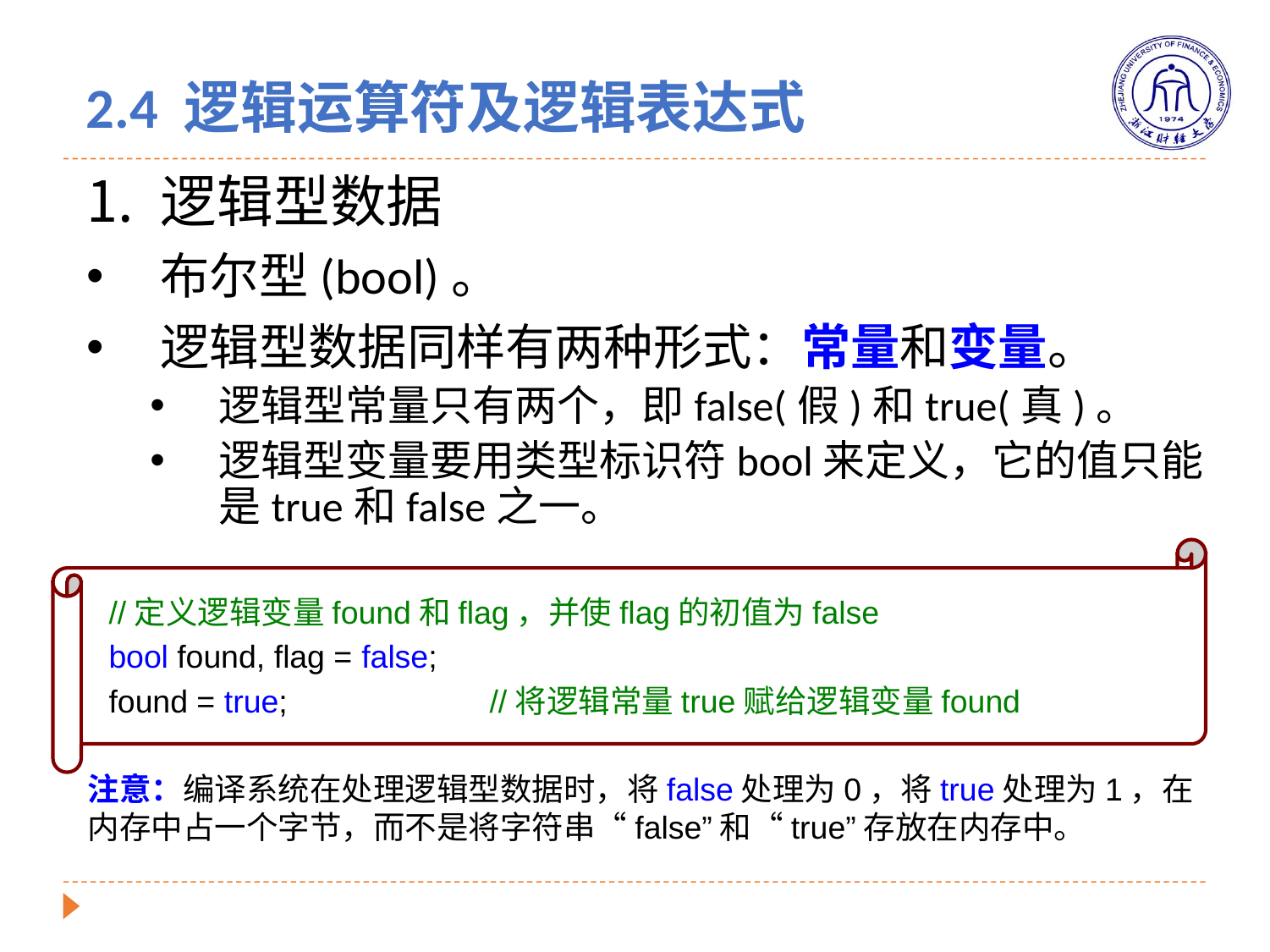

# 2.4 逻辑运算符及逻辑表达式
逻辑型数据
布尔型(bool)。
逻辑型数据同样有两种形式：常量和变量。
逻辑型常量只有两个，即false(假)和true(真)。
逻辑型变量要用类型标识符bool来定义，它的值只能是true和false之一。
//定义逻辑变量found和flag，并使flag的初值为false
bool found, flag = false;
found = true;		//将逻辑常量true赋给逻辑变量found
注意：编译系统在处理逻辑型数据时，将false处理为0，将true处理为1，在内存中占一个字节，而不是将字符串“false”和“true”存放在内存中。